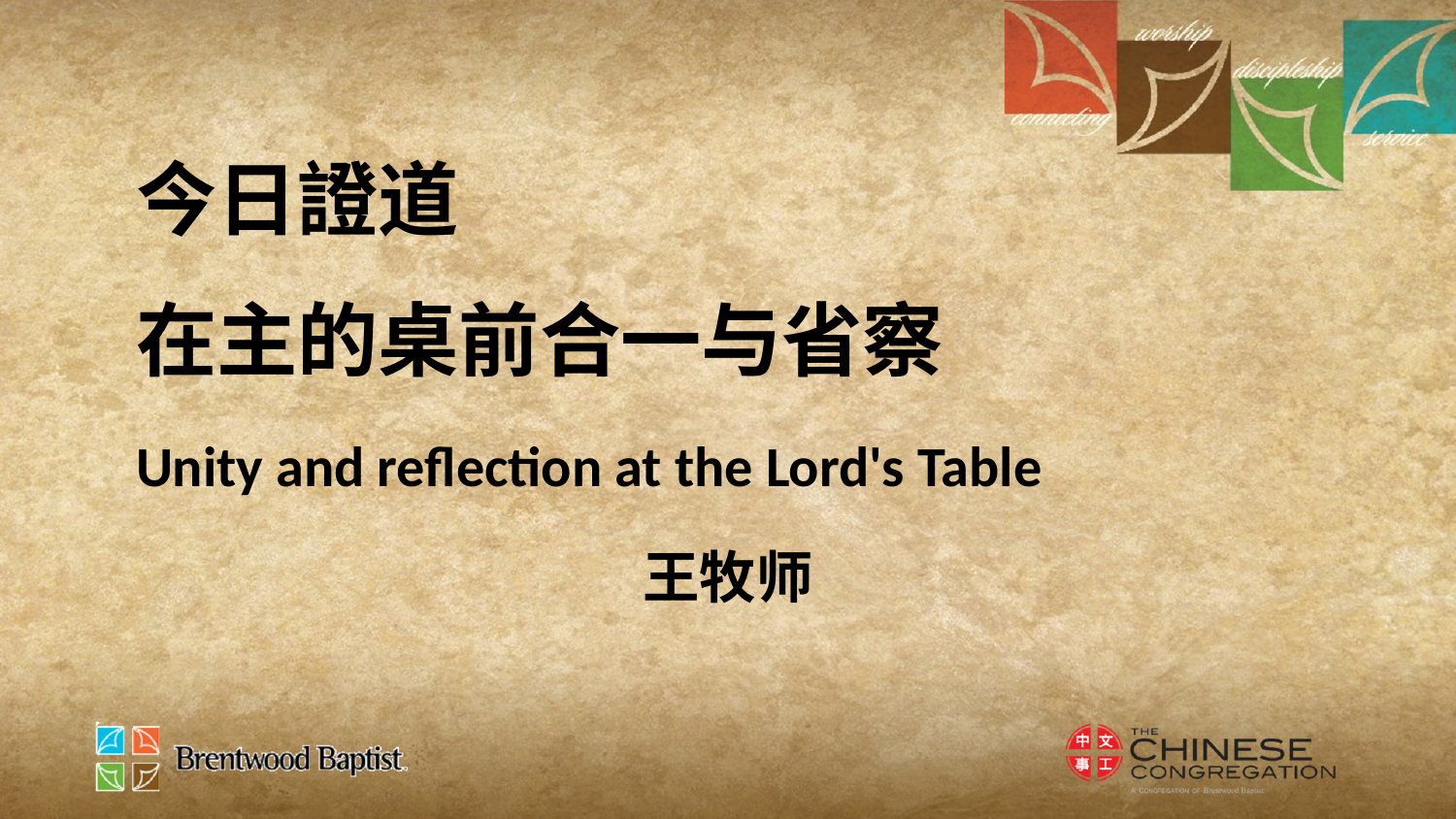

今日證道

在主的桌前合一与省察

Unity and reflection at the Lord's Table

王牧师